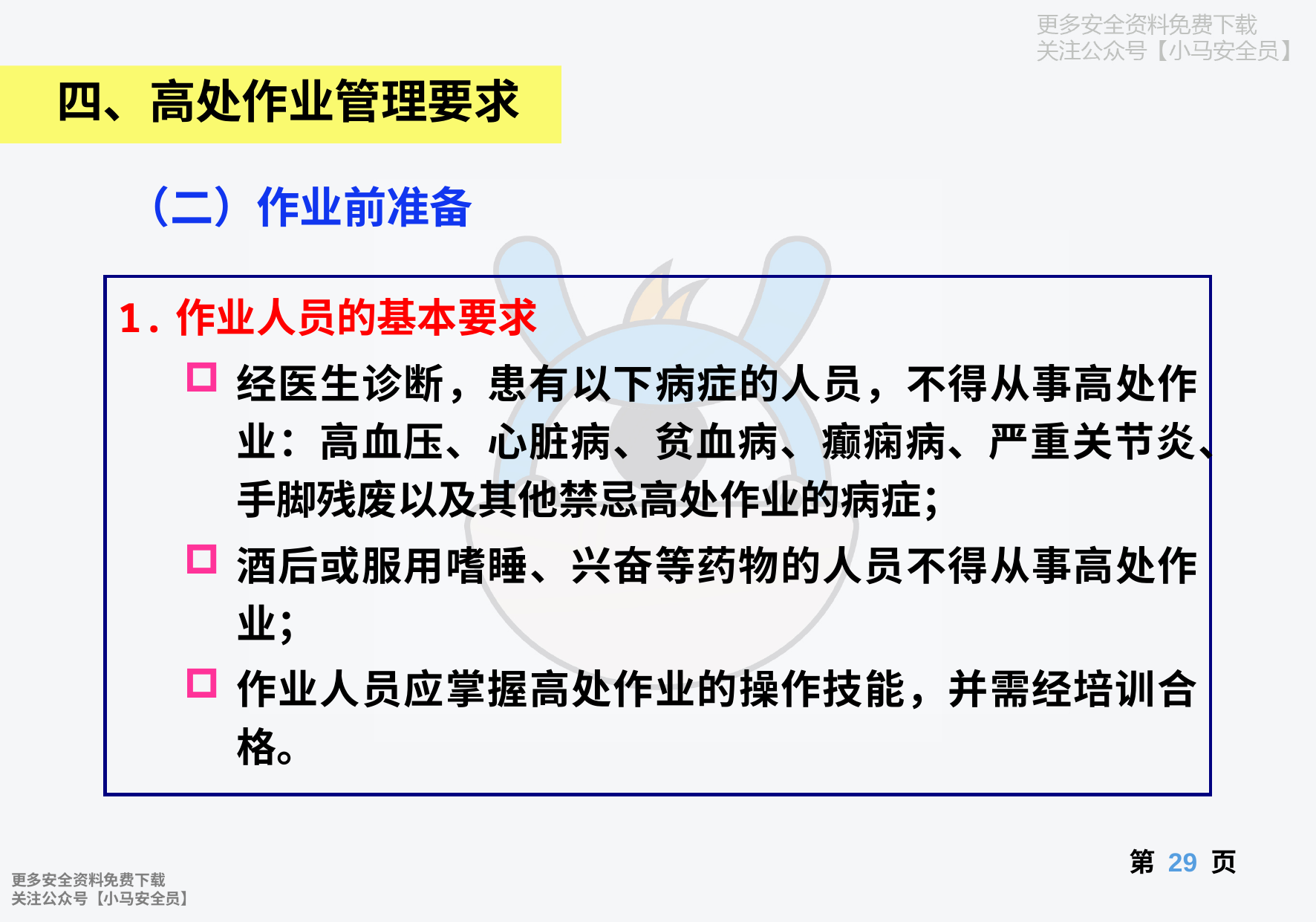

四、高处作业管理要求
（二）作业前准备
1.作业人员的基本要求
经医生诊断，患有以下病症的人员，不得从事高处作业：高血压、心脏病、贫血病、癫痫病、严重关节炎、手脚残废以及其他禁忌高处作业的病症；
酒后或服用嗜睡、兴奋等药物的人员不得从事高处作业；
作业人员应掌握高处作业的操作技能，并需经培训合格。
第 29 页